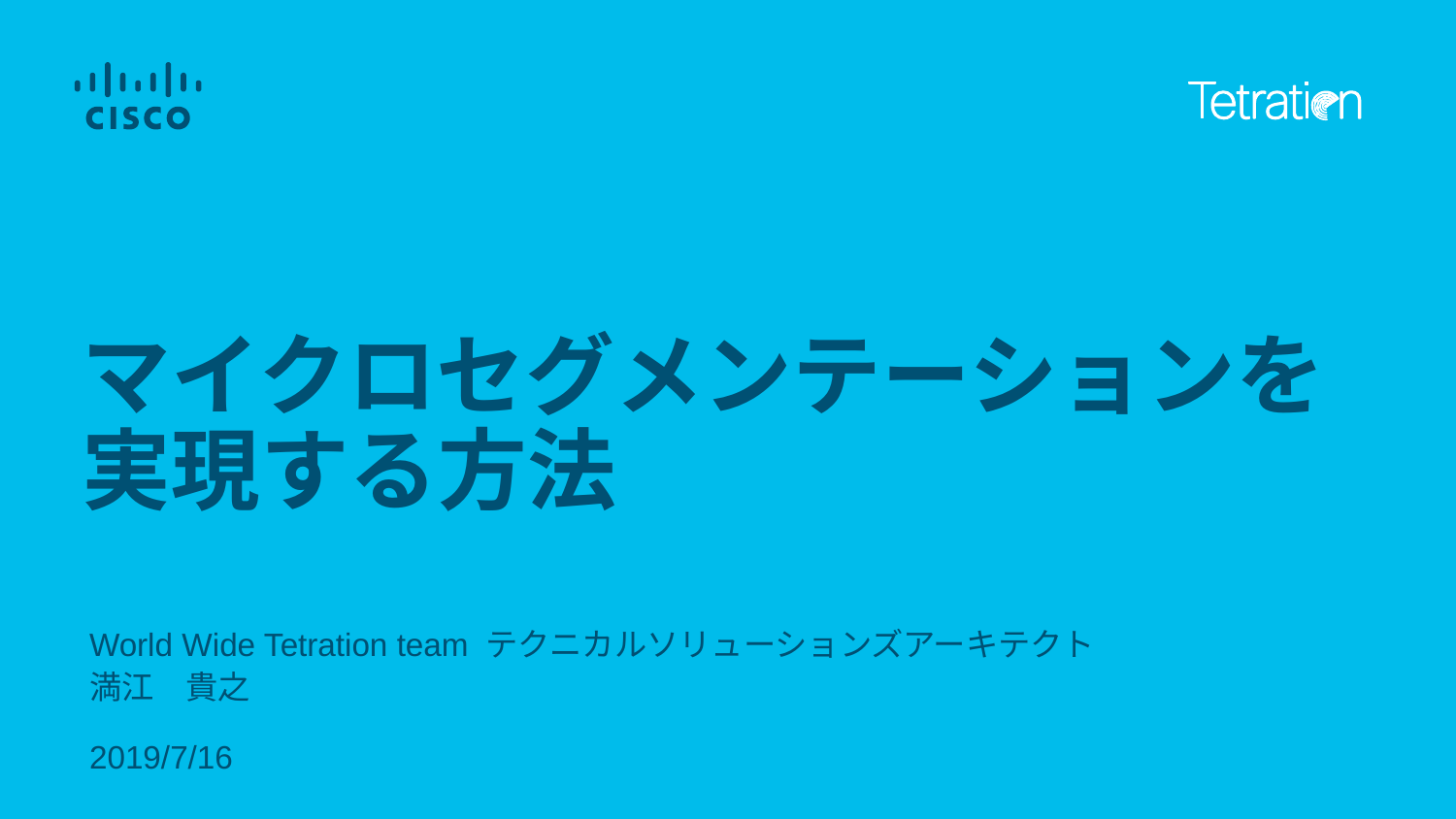

# マイクロセグメンテーションを 実現する方法
World Wide Tetration team テクニカルソリューションズアーキテクト
満江　貴之
2019/7/16